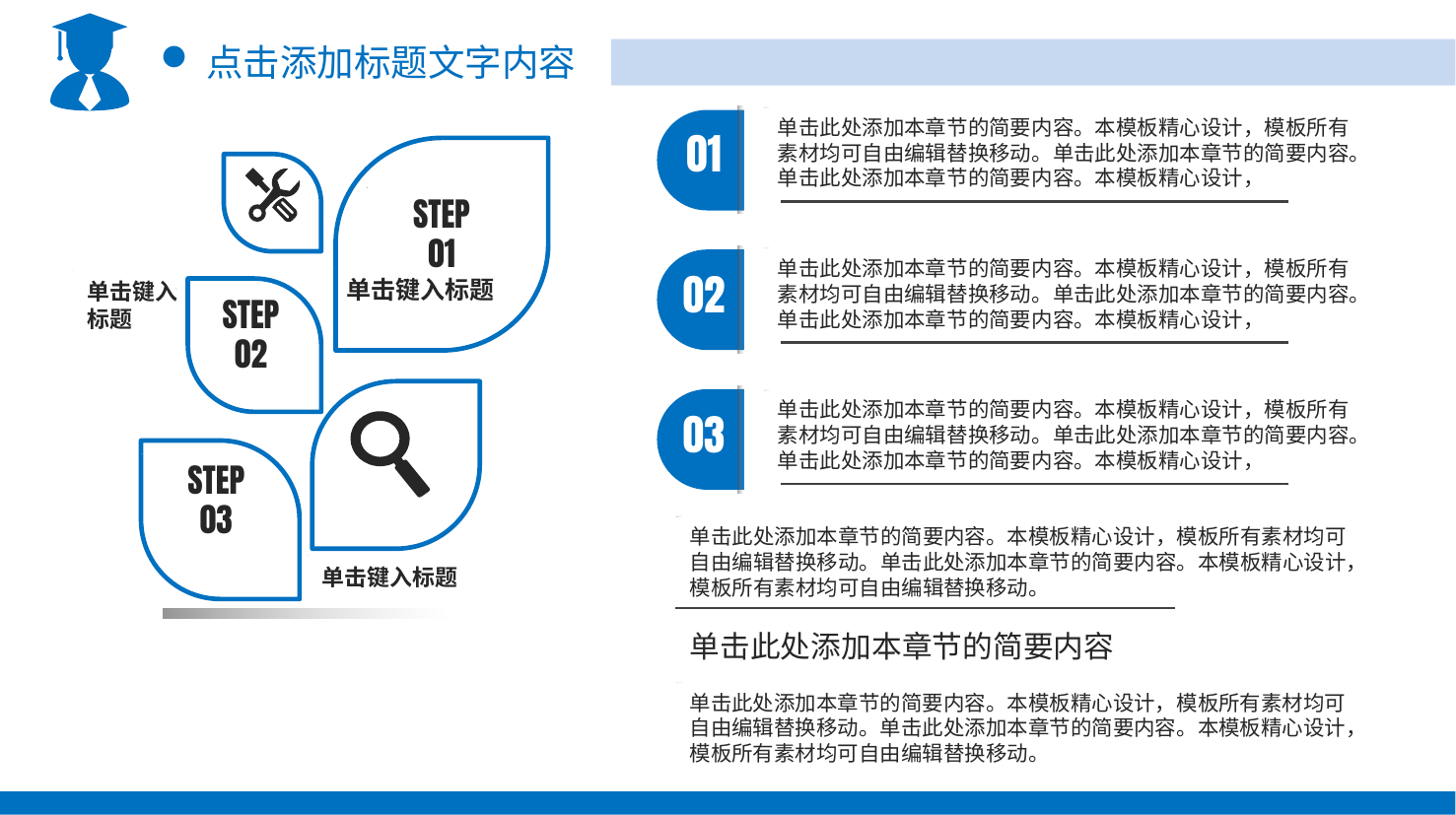

单击此处添加本章节的简要内容。本模板精心设计，模板所有素材均可自由编辑替换移动。单击此处添加本章节的简要内容。单击此处添加本章节的简要内容。本模板精心设计，
01

STEP
01

单击此处添加本章节的简要内容。本模板精心设计，模板所有素材均可自由编辑替换移动。单击此处添加本章节的简要内容。单击此处添加本章节的简要内容。本模板精心设计，
02
单击键入标题
单击键入标题

STEP
02

单击此处添加本章节的简要内容。本模板精心设计，模板所有素材均可自由编辑替换移动。单击此处添加本章节的简要内容。单击此处添加本章节的简要内容。本模板精心设计，
03

STEP
03

单击此处添加本章节的简要内容。本模板精心设计，模板所有素材均可自由编辑替换移动。单击此处添加本章节的简要内容。本模板精心设计，模板所有素材均可自由编辑替换移动。

单击键入标题
单击此处添加本章节的简要内容
单击此处添加本章节的简要内容。本模板精心设计，模板所有素材均可自由编辑替换移动。单击此处添加本章节的简要内容。本模板精心设计，模板所有素材均可自由编辑替换移动。